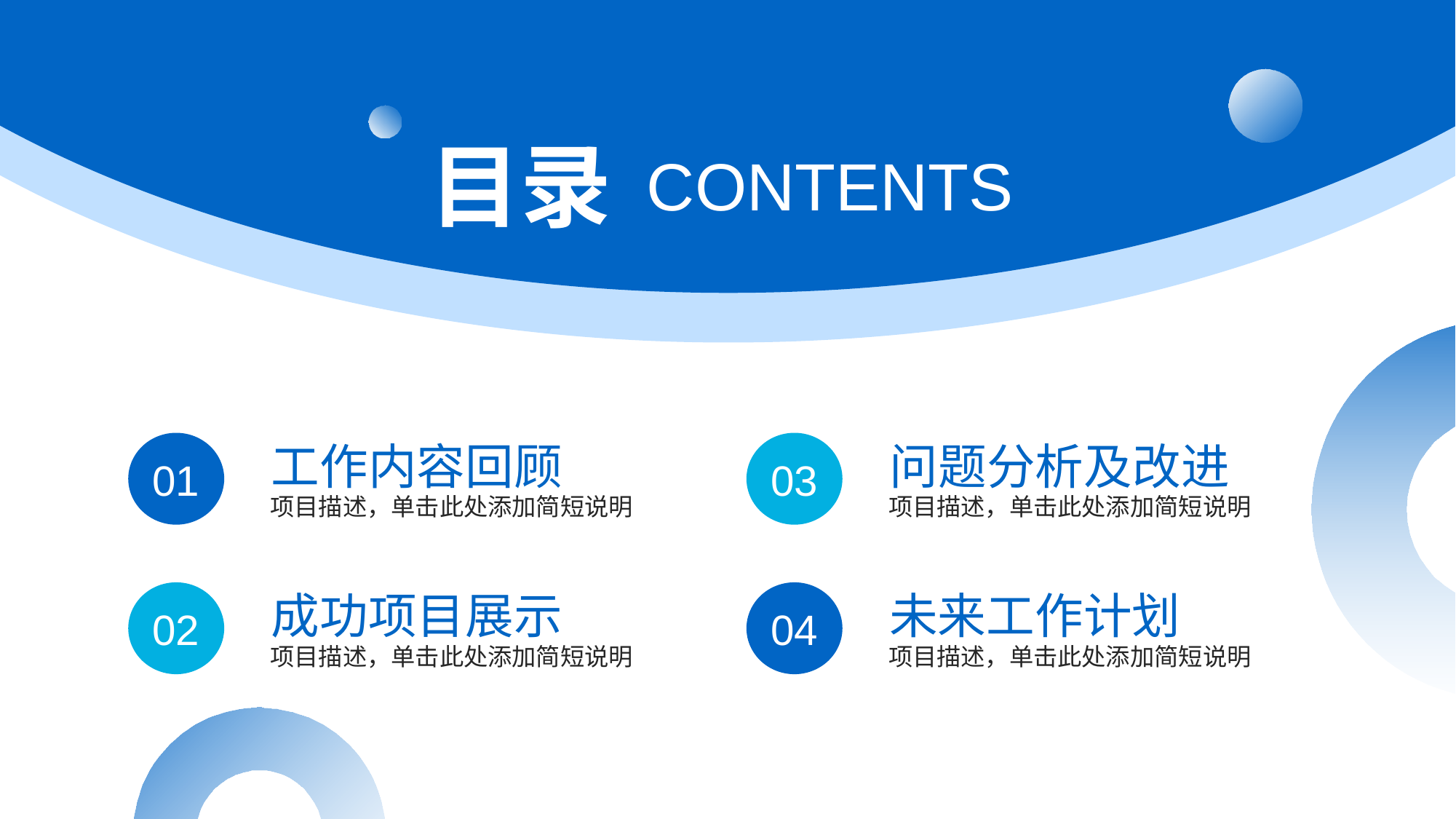

目录
CONTENTS

工作内容回顾
项目描述，单击此处添加简短说明
01
问题分析及改进
项目描述，单击此处添加简短说明
03
成功项目展示
项目描述，单击此处添加简短说明
02
未来工作计划
项目描述，单击此处添加简短说明
04